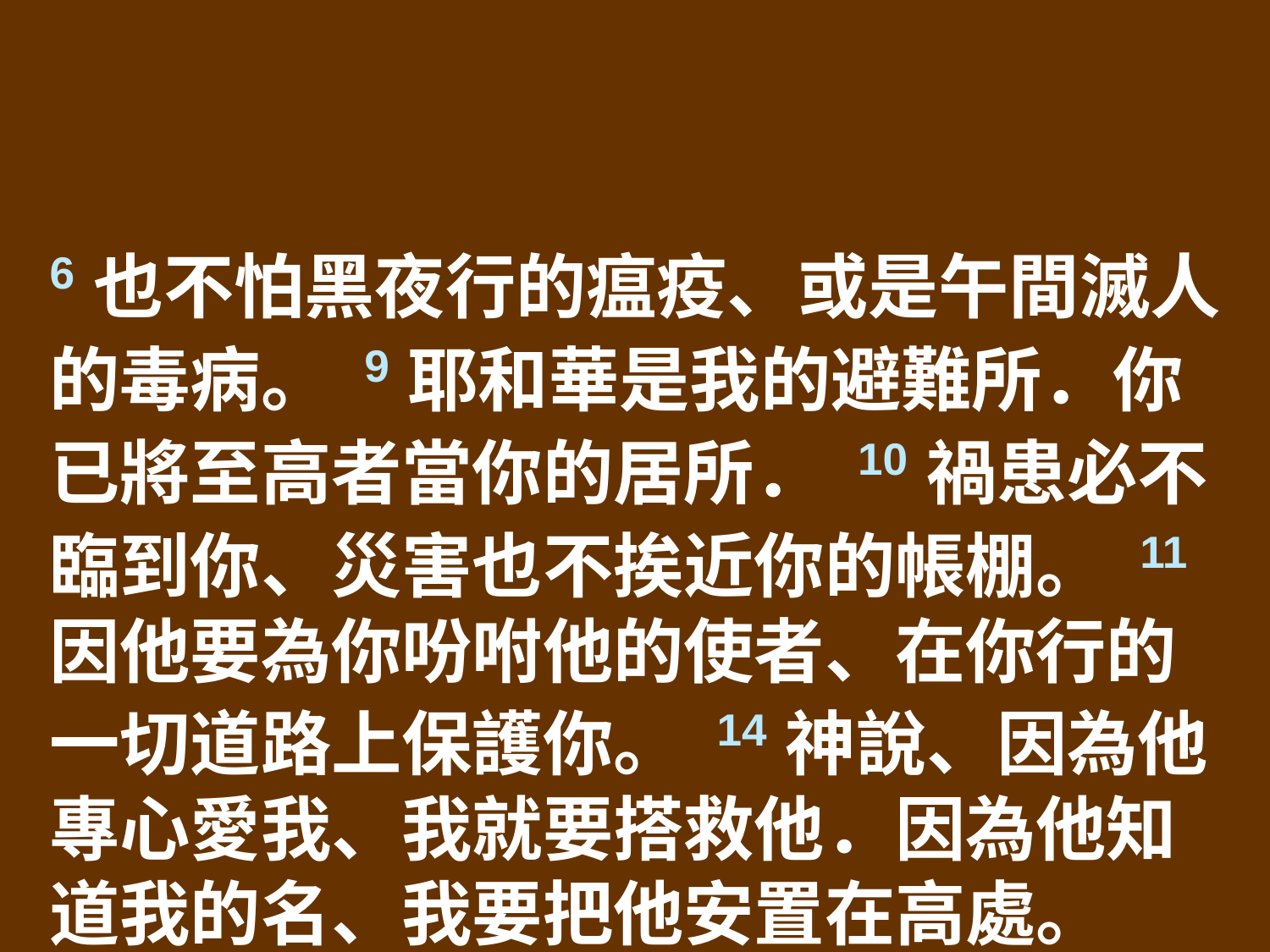

6也不怕黑夜行的瘟疫、或是午間滅人的毒病。 9耶和華是我的避難所．你已將至高者當你的居所． 10禍患必不臨到你、災害也不挨近你的帳棚。 11因他要為你吩咐他的使者、在你行的一切道路上保護你。 14神說、因為他專心愛我、我就要搭救他．因為他知道我的名、我要把他安置在高處。